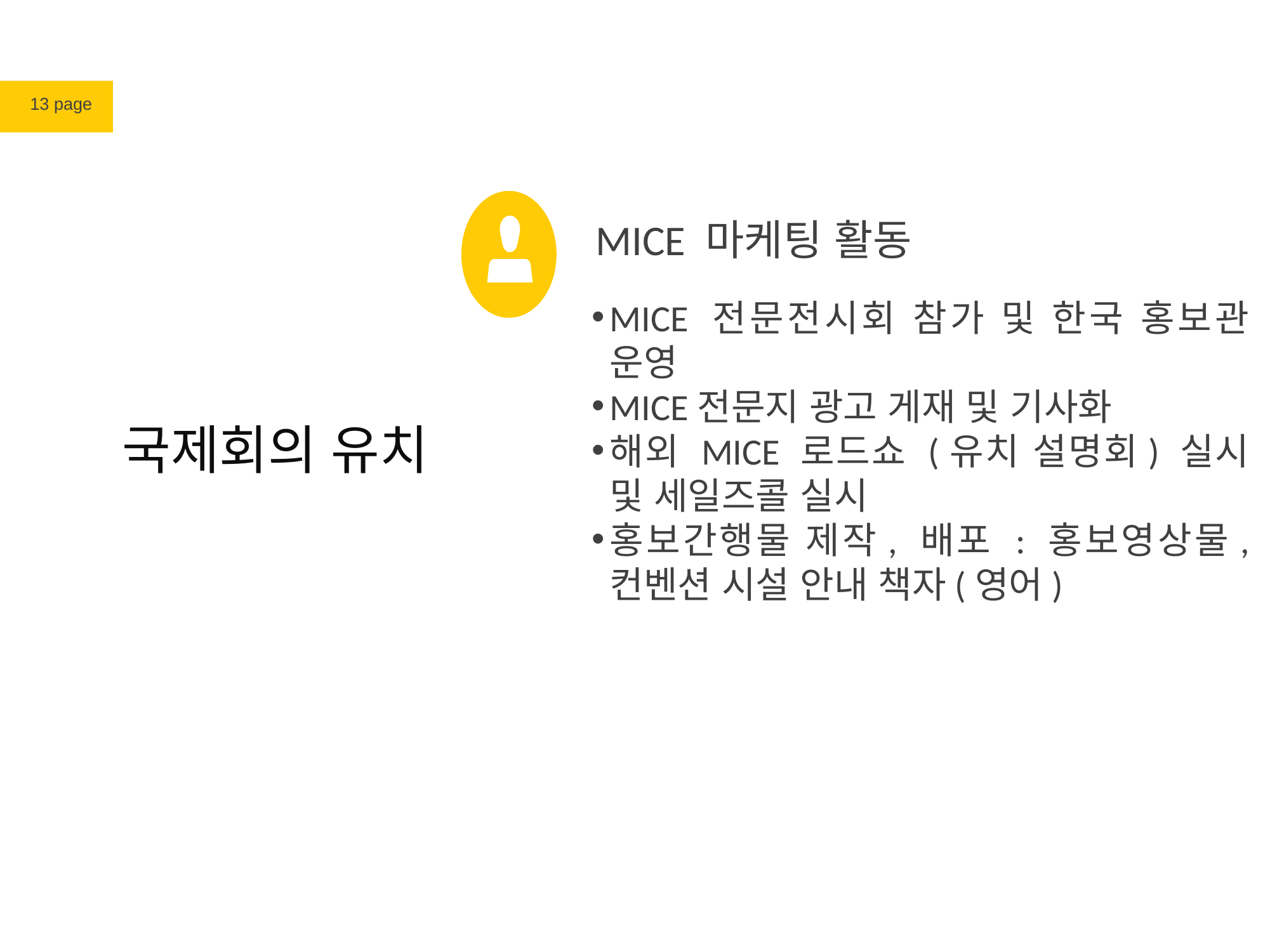

13 page

MICE 마케팅 활동
MICE 전문전시회 참가 및 한국 홍보관 운영
MICE전문지 광고 게재 및 기사화
해외 MICE 로드쇼 (유치 설명회) 실시 및 세일즈콜 실시
홍보간행물 제작, 배포 : 홍보영상물, 컨벤션 시설 안내 책자(영어)
국제회의 유치